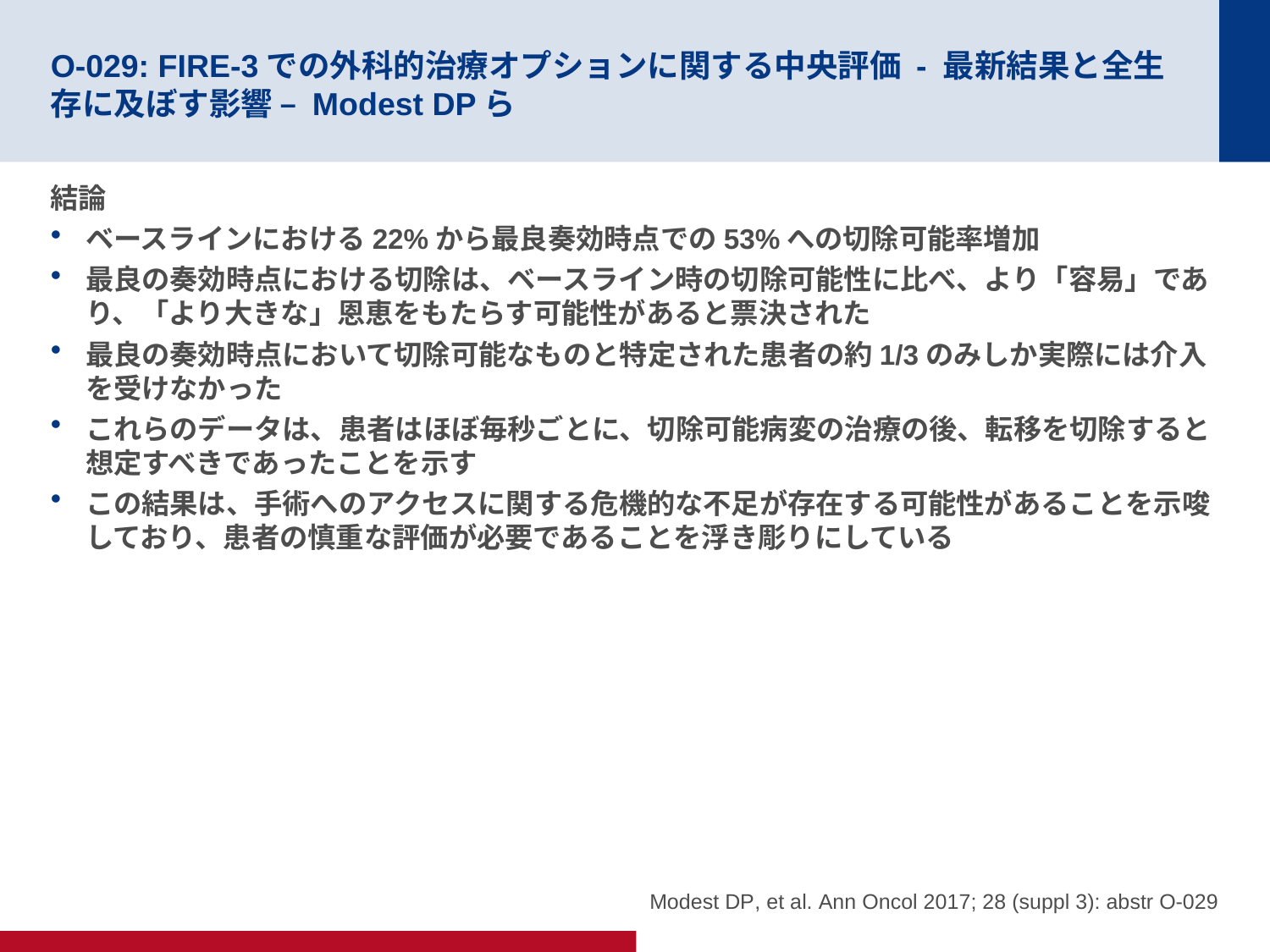

# O-029: FIRE-3での外科的治療オプションに関する中央評価 - 最新結果と全生存に及ぼす影響 – Modest DPら
結論
ベースラインにおける22%から最良奏効時点での53%への切除可能率増加
最良の奏効時点における切除は、ベースライン時の切除可能性に比べ、より「容易」であり、「より大きな」恩恵をもたらす可能性があると票決された
最良の奏効時点において切除可能なものと特定された患者の約1/3のみしか実際には介入を受けなかった
これらのデータは、患者はほぼ毎秒ごとに、切除可能病変の治療の後、転移を切除すると想定すべきであったことを示す
この結果は、手術へのアクセスに関する危機的な不足が存在する可能性があることを示唆しており、患者の慎重な評価が必要であることを浮き彫りにしている

Modest DP, et al. Ann Oncol 2017; 28 (suppl 3): abstr O-029